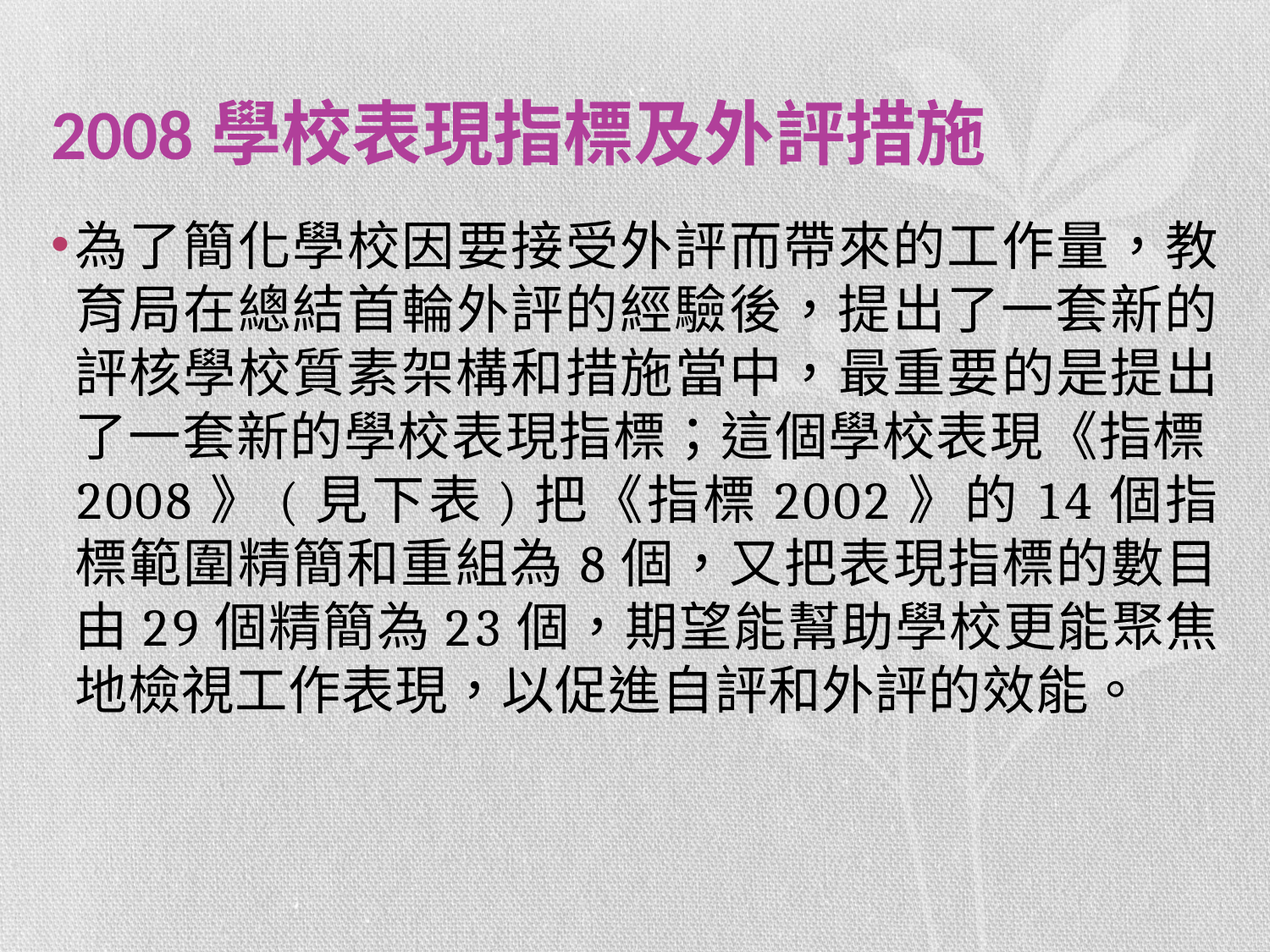

# 2008學校表現指標及外評措施
為了簡化學校因要接受外評而帶來的工作量，教育局在總結首輪外評的經驗後，提出了一套新的評核學校質素架構和措施當中，最重要的是提出了一套新的學校表現指標；這個學校表現《指標2008》(見下表)把《指標2002》的14個指標範圍精簡和重組為8個，又把表現指標的數目由29個精簡為23個，期望能幫助學校更能聚焦地檢視工作表現，以促進自評和外評的效能。